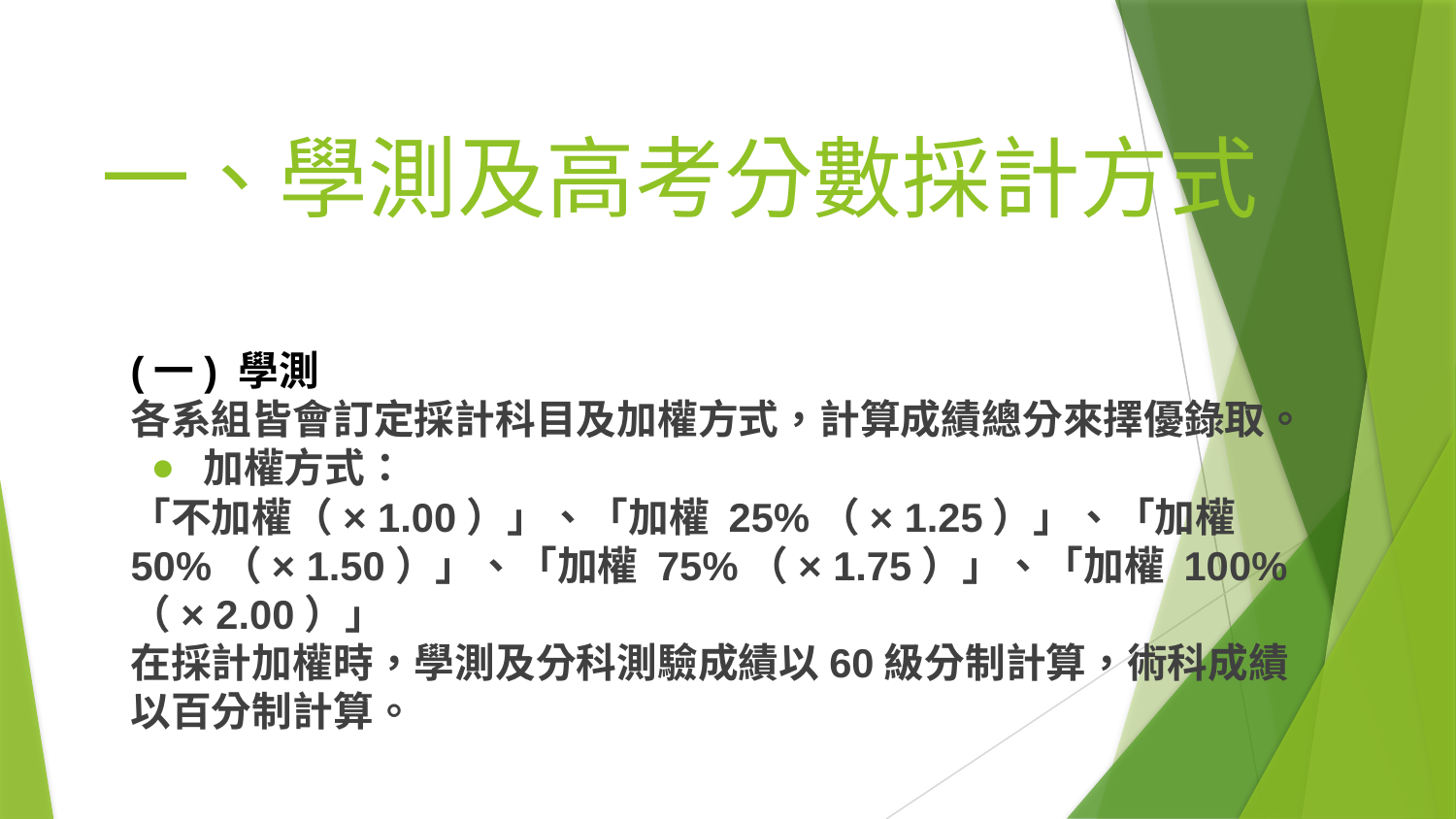

# 一、學測及高考分數採計方式
(一) 學測
各系組皆會訂定採計科目及加權方式，計算成績總分來擇優錄取。
加權方式：
「不加權（× 1.00）」、「加權 25%（× 1.25）」、「加權 50%（× 1.50）」、「加權 75%（× 1.75）」、「加權 100%（× 2.00）」
在採計加權時，學測及分科測驗成績以60級分制計算，術科成績以百分制計算。